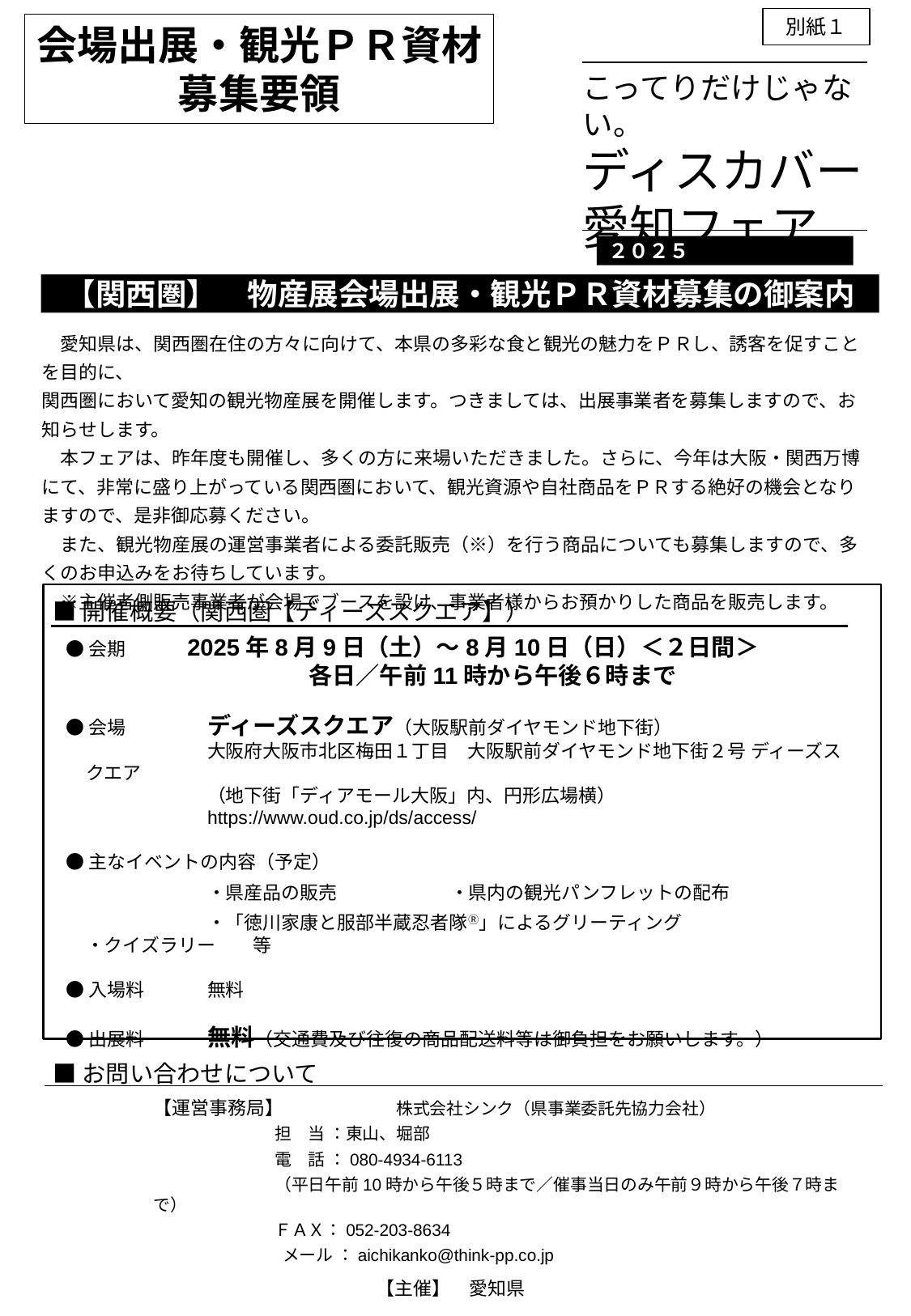

別紙１
会場出展・観光ＰＲ資材
募集要領
こってりだけじゃない。
ディスカバー
愛知フェア
２０２５
【関西圏】　物産展会場出展・観光ＰＲ資材募集の御案内
　愛知県は、関西圏在住の方々に向けて、本県の多彩な食と観光の魅力をＰＲし、誘客を促すことを目的に、
関西圏において愛知の観光物産展を開催します。つきましては、出展事業者を募集しますので、お知らせします。
　本フェアは、昨年度も開催し、多くの方に来場いただきました。さらに、今年は大阪・関西万博にて、非常に盛り上がっている関西圏において、観光資源や自社商品をＰＲする絶好の機会となりますので、是非御応募ください。
　また、観光物産展の運営事業者による委託販売（※）を行う商品についても募集しますので、多くのお申込みをお待ちしています。
　※主催者側販売事業者が会場でブースを設け、事業者様からお預かりした商品を販売します。

●会期	2025年8月9日（土）～8月10日（日）＜２日間＞
		各日／午前11時から午後６時まで

●会場	ディーズスクエア（大阪駅前ダイヤモンド地下街）
		大阪府大阪市北区梅田１丁目　大阪駅前ダイヤモンド地下街２号 ディーズスクエア
		（地下街「ディアモール大阪」内、円形広場横）
		https://www.oud.co.jp/ds/access/

●主なイベントの内容（予定）
		・県産品の販売　	・県内の観光パンフレットの配布
		・「徳川家康と服部半蔵忍者隊Ⓡ」によるグリーティング
	・クイズラリー　　等

●入場料	無料

●出展料	無料（交通費及び往復の商品配送料等は御負担をお願いします。）
■開催概要（関西圏【ディーズスクエア】）
■お問い合わせについて
【運営事務局】	株式会社シンク（県事業委託先協力会社）
	担　当 ：東山、堀部
	電　話 ：080-4934-6113
	（平日午前10時から午後５時まで／催事当日のみ午前９時から午後７時まで）
	ＦＡＸ：052-203-8634
	 メール ：aichikanko@think-pp.co.jp
【主催】　愛知県